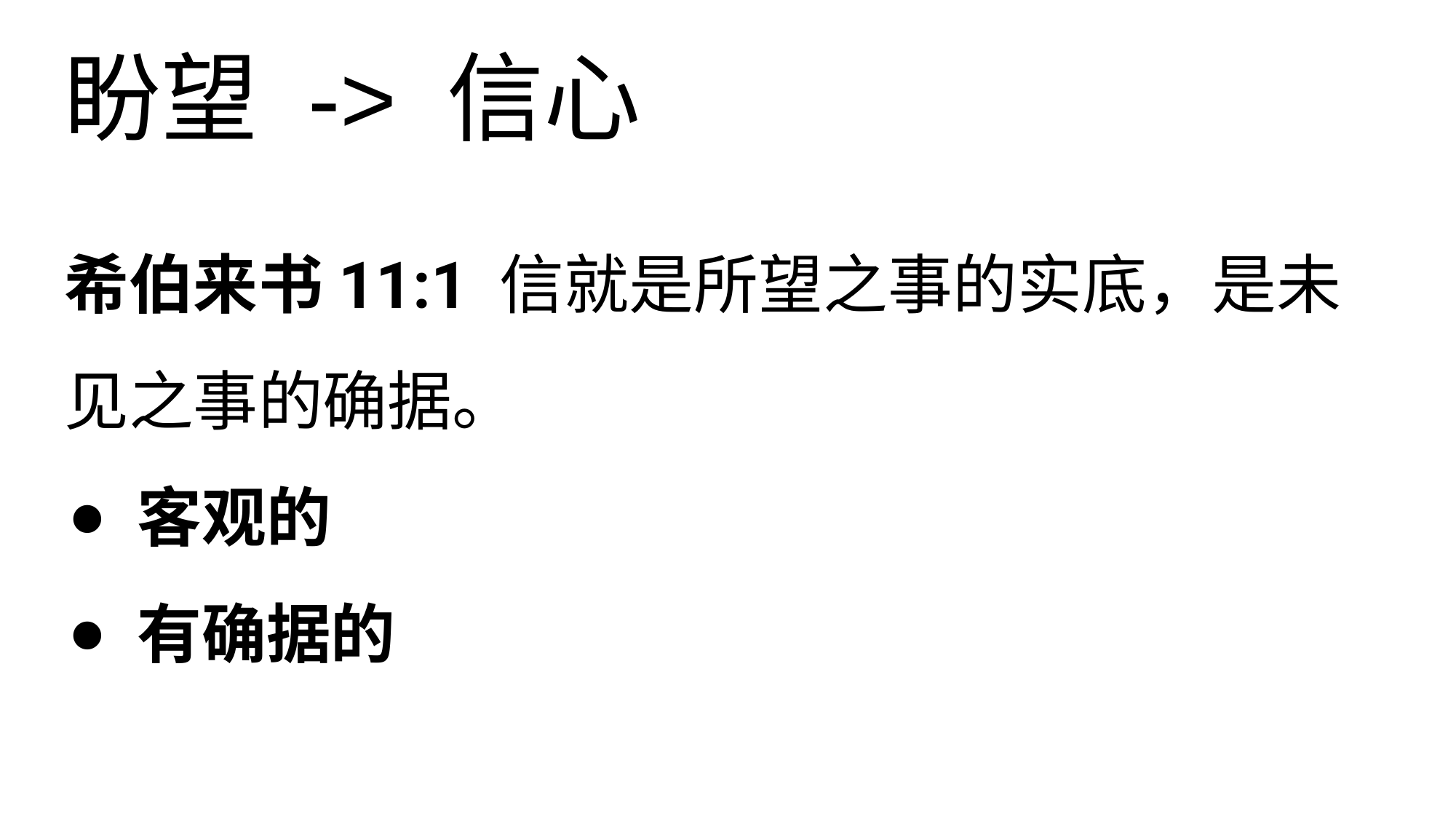

# 盼望 -> 信心
希伯来书11:1 信就是所望之事的实底，是未见之事的确据。
客观的
有确据的